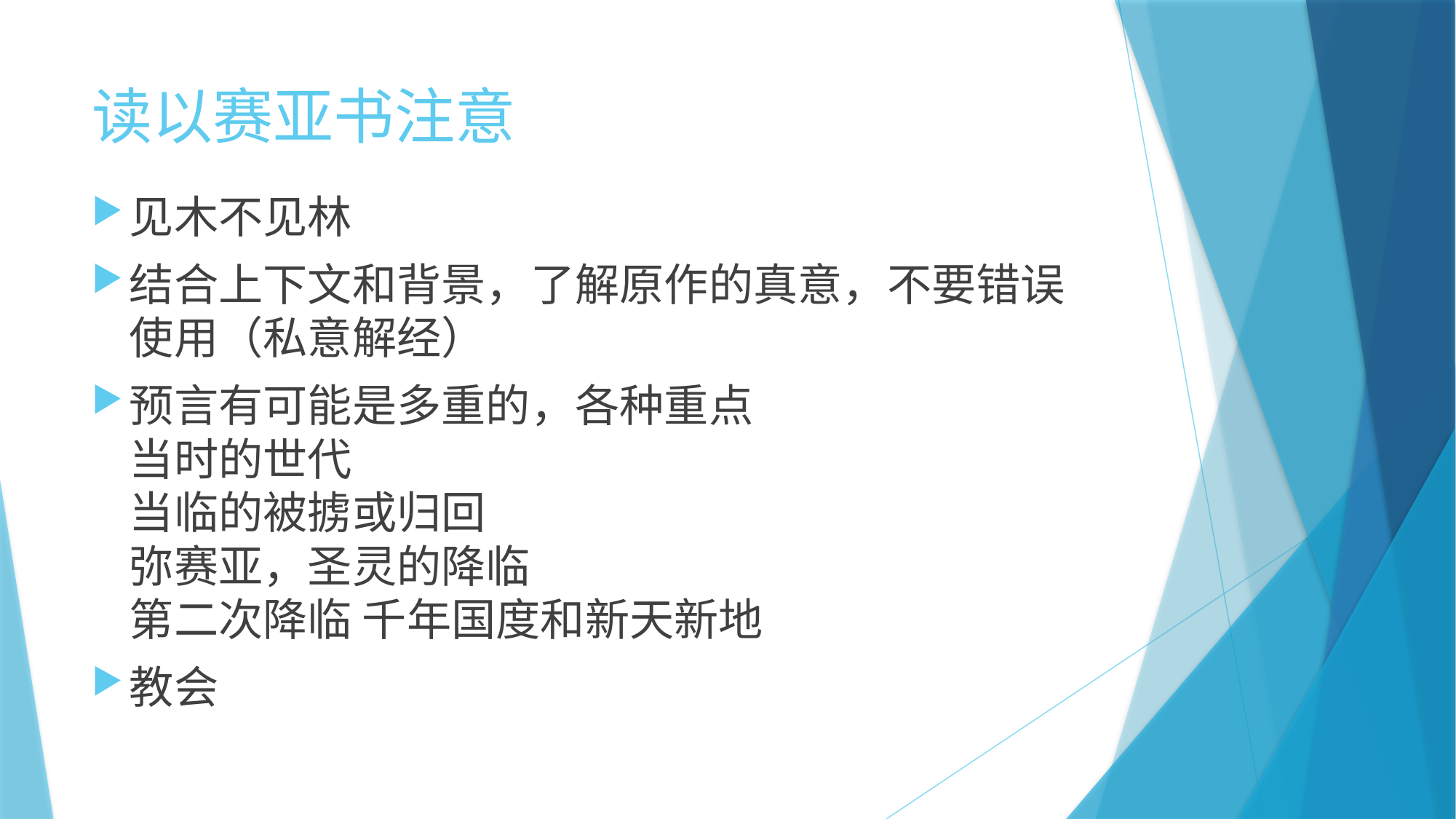

# 读以赛亚书注意
见木不见林
结合上下文和背景，了解原作的真意，不要错误使用（私意解经）
预言有可能是多重的，各种重点
当时的世代
当临的被掳或归回
弥赛亚，圣灵的降临
第二次降临 千年国度和新天新地
教会